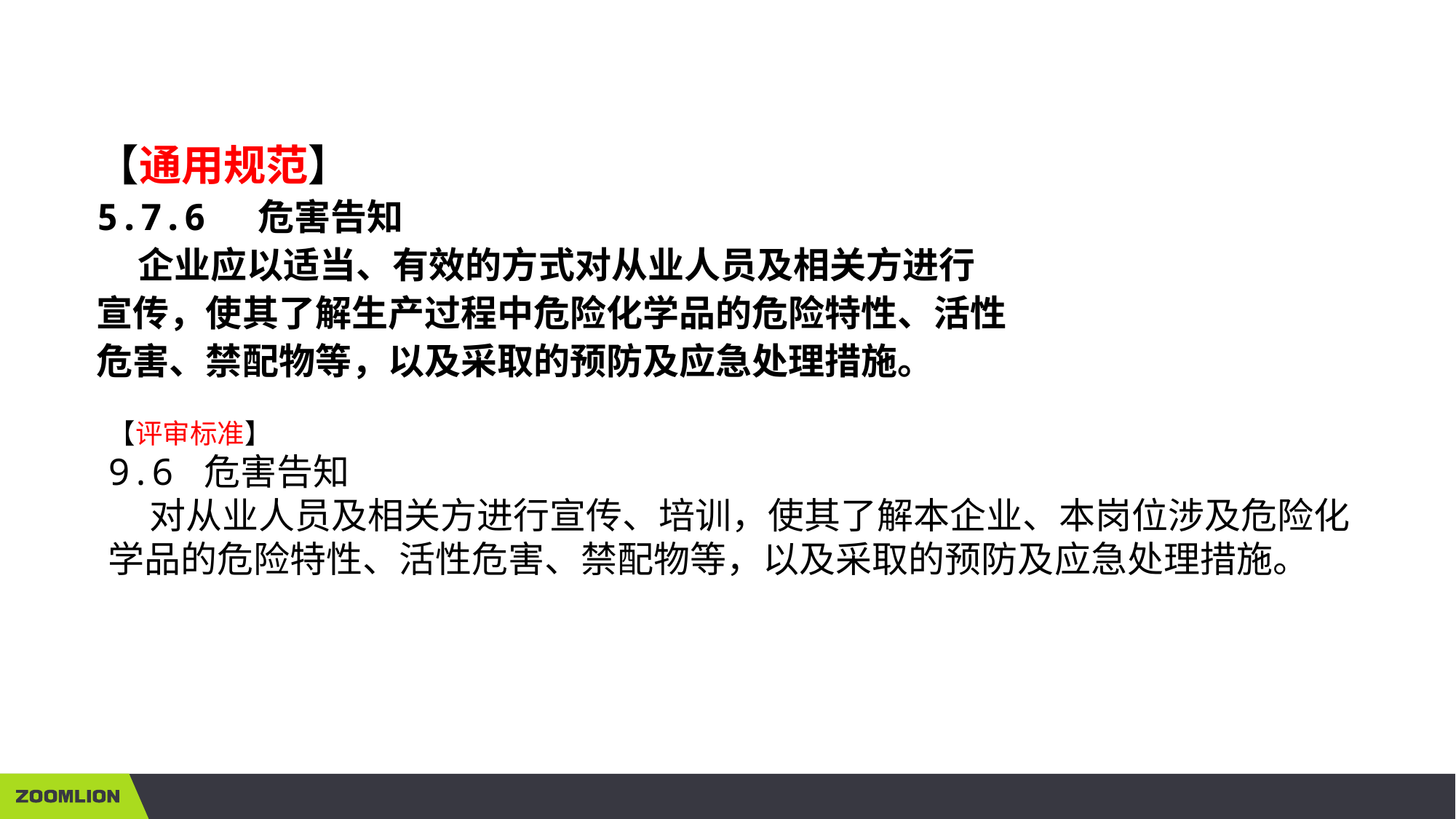

【通用规范】
5.7.6  危害告知
    企业应以适当、有效的方式对从业人员及相关方进行
宣传，使其了解生产过程中危险化学品的危险特性、活性
危害、禁配物等，以及采取的预防及应急处理措施。
【评审标准】
9.6 危害告知
    对从业人员及相关方进行宣传、培训，使其了解本企业、本岗位涉及危险化学品的危险特性、活性危害、禁配物等，以及采取的预防及应急处理措施。